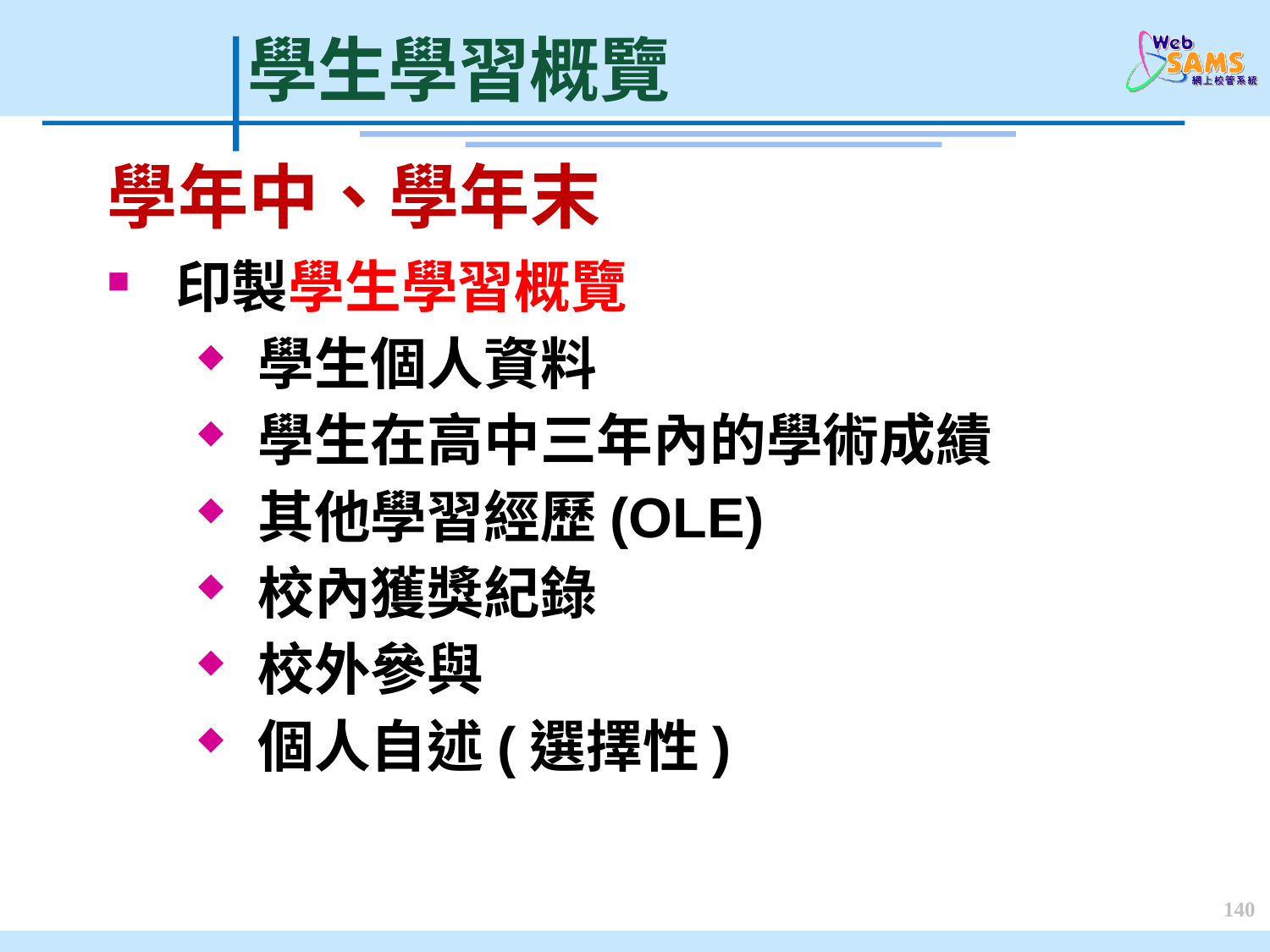

學生學習概覽
學年中、學年末
印製學生學習概覽
學生個人資料
學生在高中三年內的學術成績
其他學習經歷(OLE)
校內獲獎紀錄
校外參與
個人自述(選擇性)
140